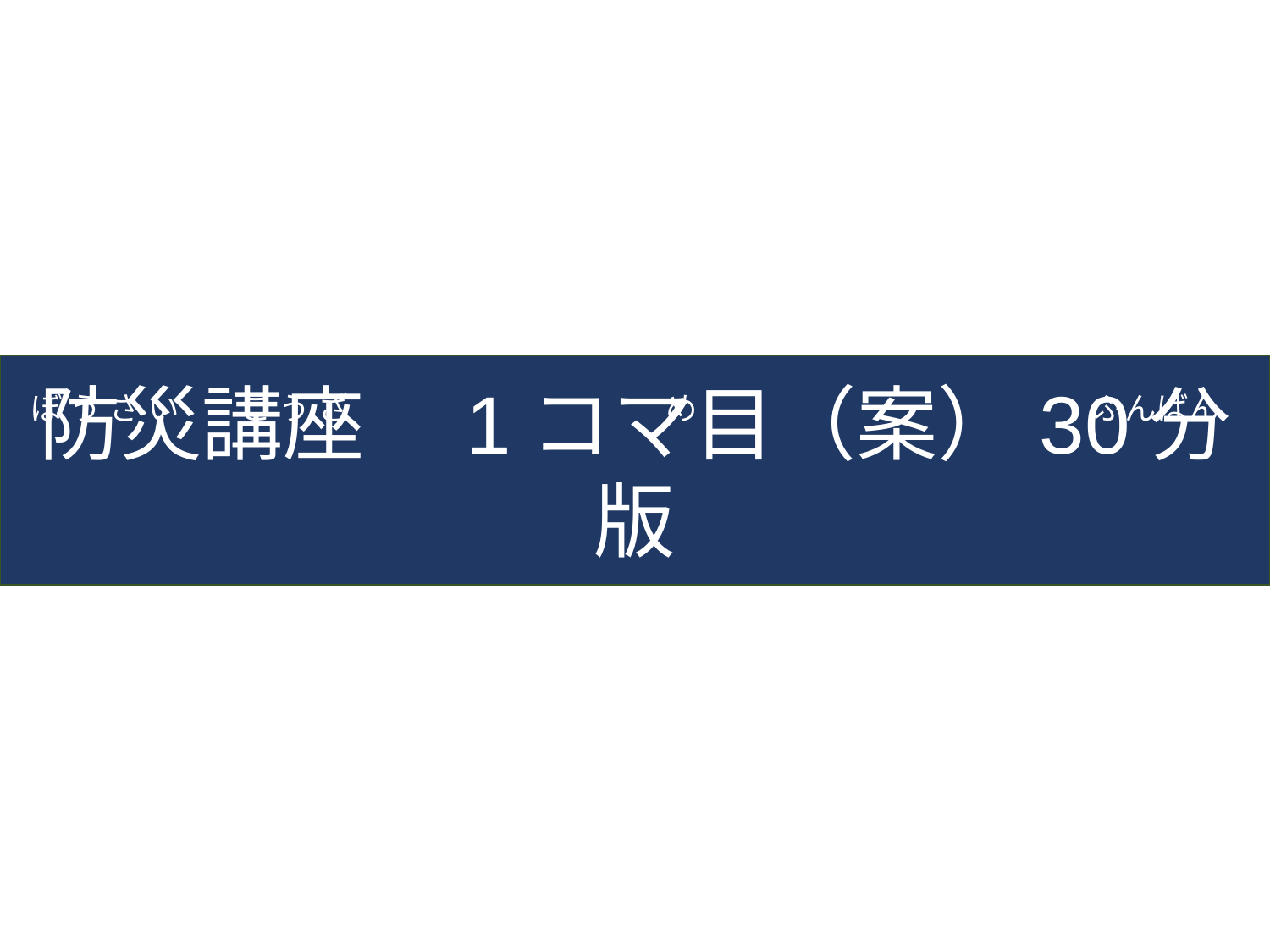

防災講座　1コマ目（案）30分版
ぼ う さ い　    こ う ざ
め
ふんばん